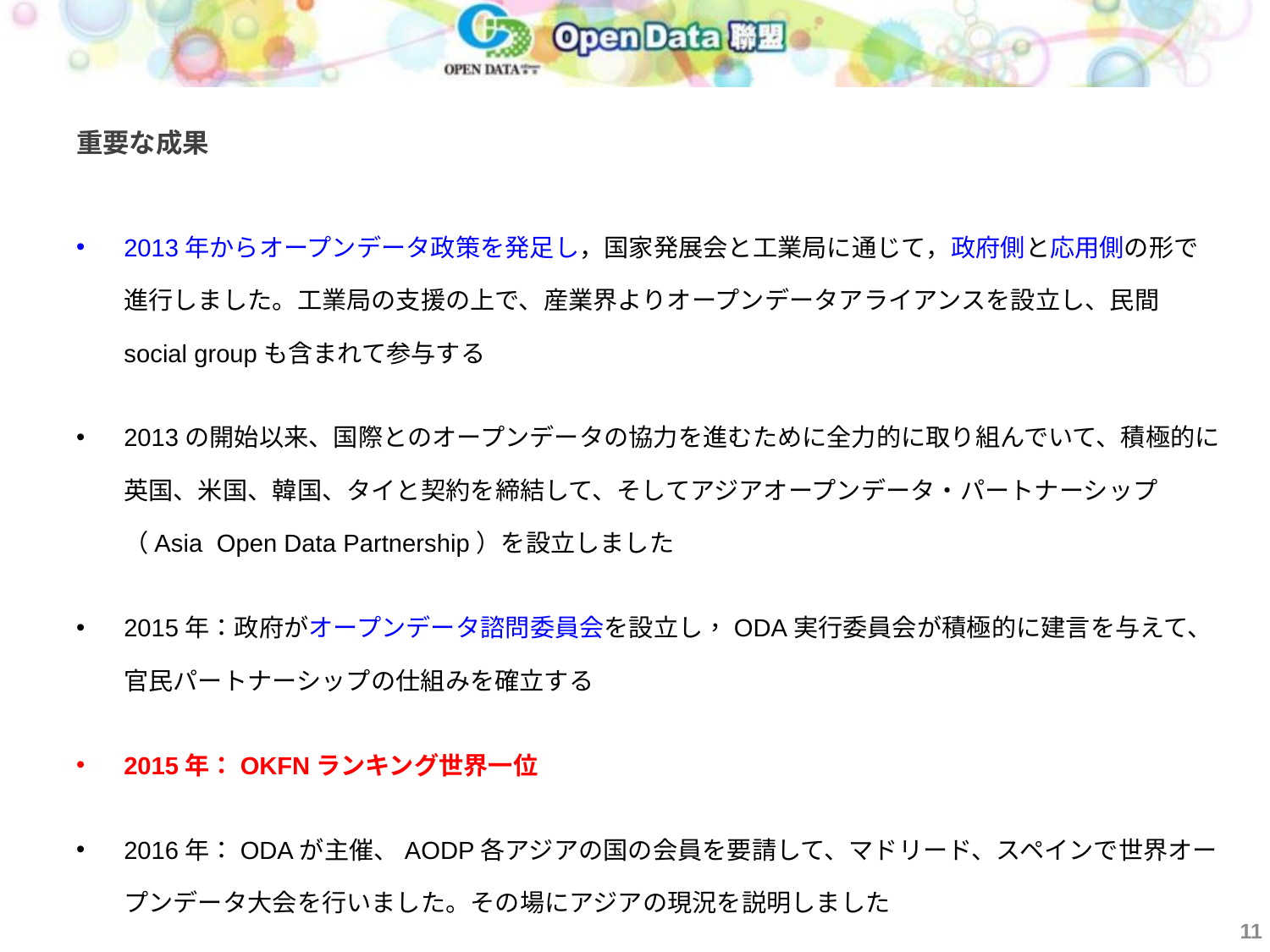

# 重要な成果
2013年からオープンデータ政策を発足し，国家発展会と工業局に通じて，政府側と応用側の形で進行しました。工業局の支援の上で、産業界よりオープンデータアライアンスを設立し、民間social groupも含まれて参与する
2013の開始以来、国際とのオープンデータの協力を進むために全力的に取り組んでいて、積極的に英国、米国、韓国、タイと契約を締結して、そしてアジアオープンデータ・パートナーシップ（Asia  Open Data Partnership）を設立しました
2015年：政府がオープンデータ諮問委員会を設立し，ODA実行委員会が積極的に建言を与えて、官民パートナーシップの仕組みを確立する
2015年：OKFNランキング世界一位
2016年：ODAが主催、AODP各アジアの国の会員を要請して、マドリード、スペインで世界オープンデータ大会を行いました。その場にアジアの現況を説明しました

11